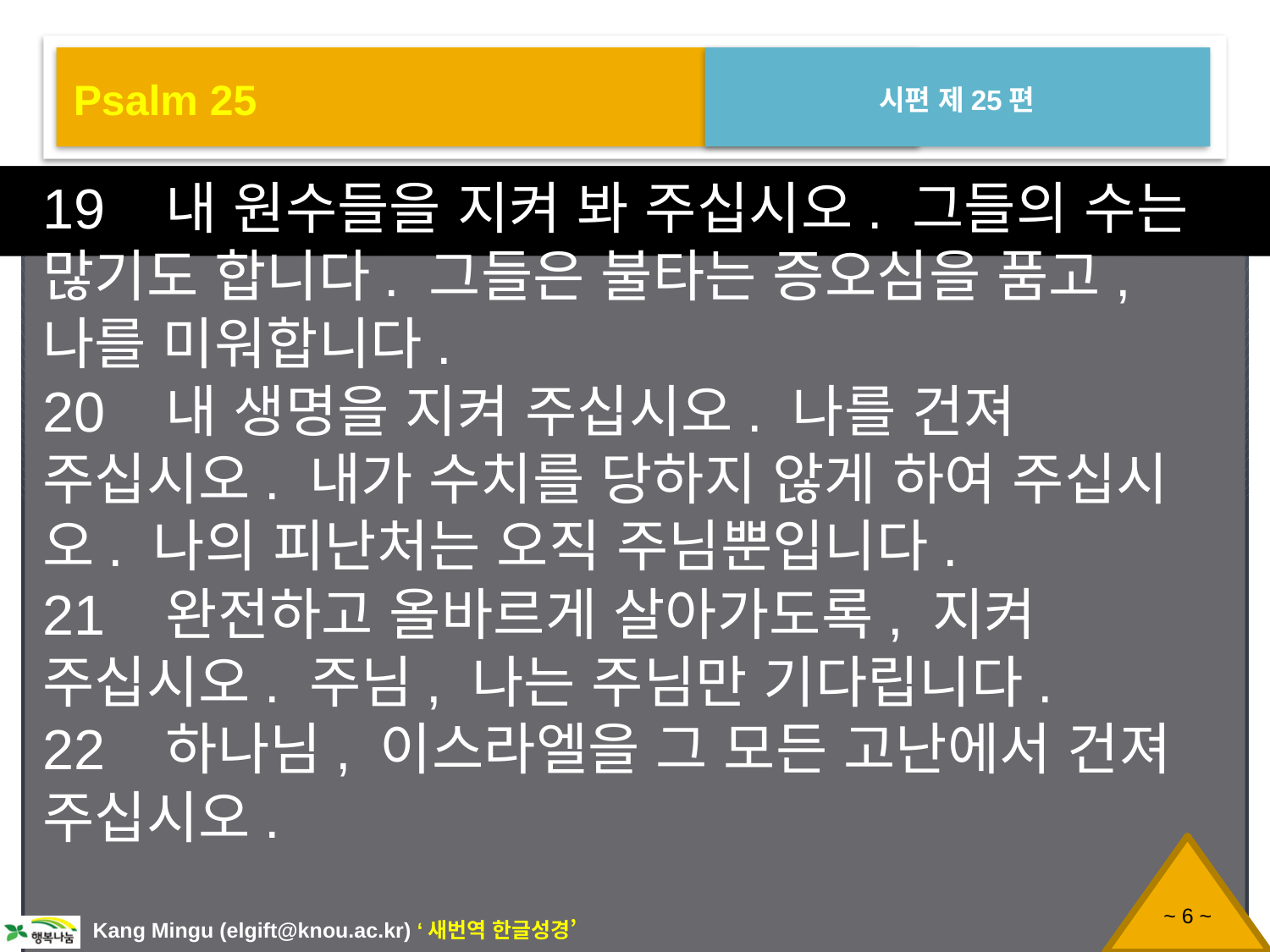

Psalm 25
시편 제25편
19   내 원수들을 지켜 봐 주십시오. 그들의 수는 많기도 합니다. 그들은 불타는 증오심을 품고, 나를 미워합니다.
20   내 생명을 지켜 주십시오. 나를 건져 주십시오. 내가 수치를 당하지 않게 하여 주십시오. 나의 피난처는 오직 주님뿐입니다.
21   완전하고 올바르게 살아가도록, 지켜 주십시오. 주님, 나는 주님만 기다립니다.
22   하나님, 이스라엘을 그 모든 고난에서 건져 주십시오.